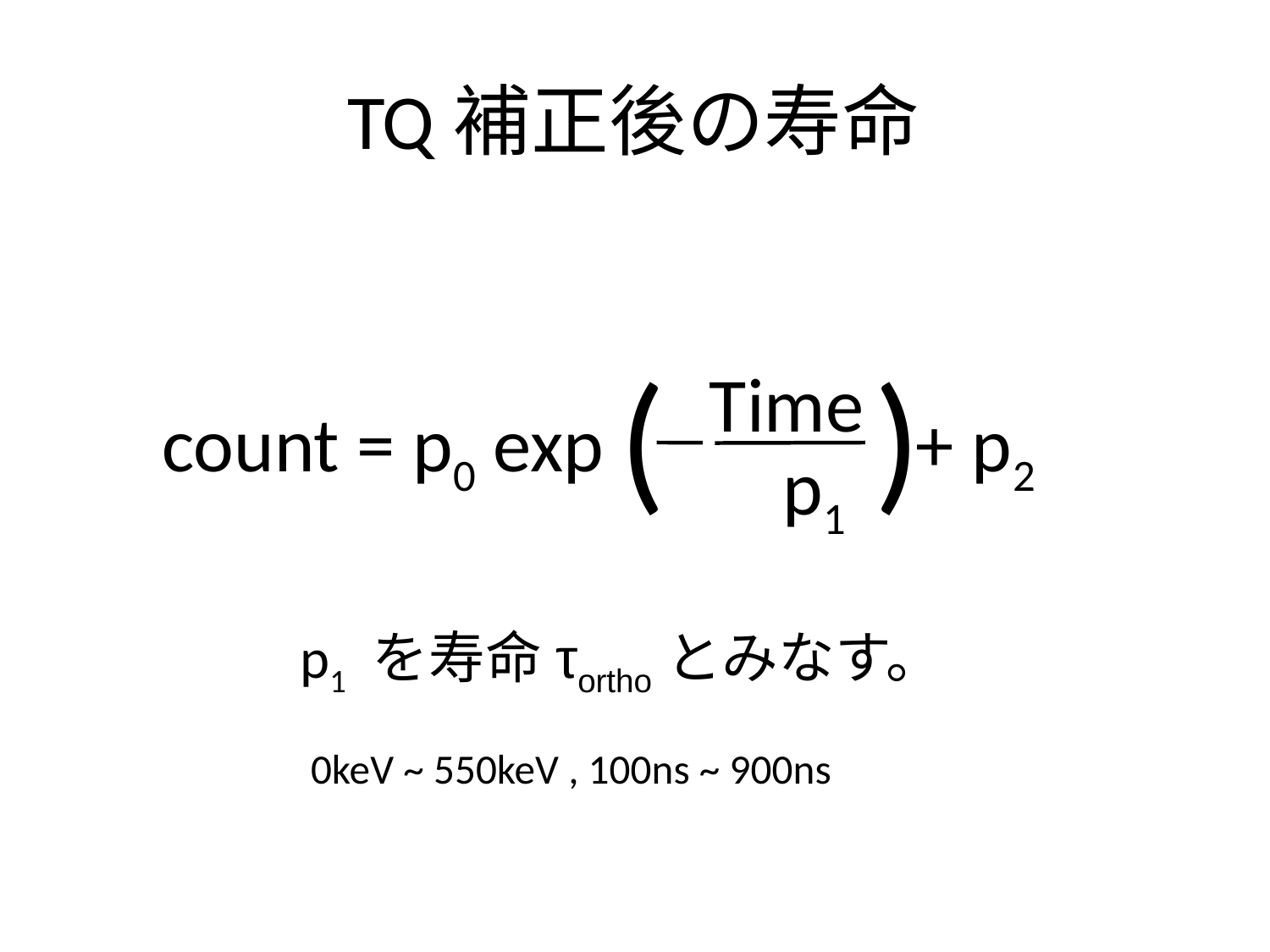

TQ補正後の寿命
(      )
Time
count = p0 exp                  + p2
p1

p1 を寿命τorthoとみなす。

0keV ~ 550keV , 100ns ~ 900ns